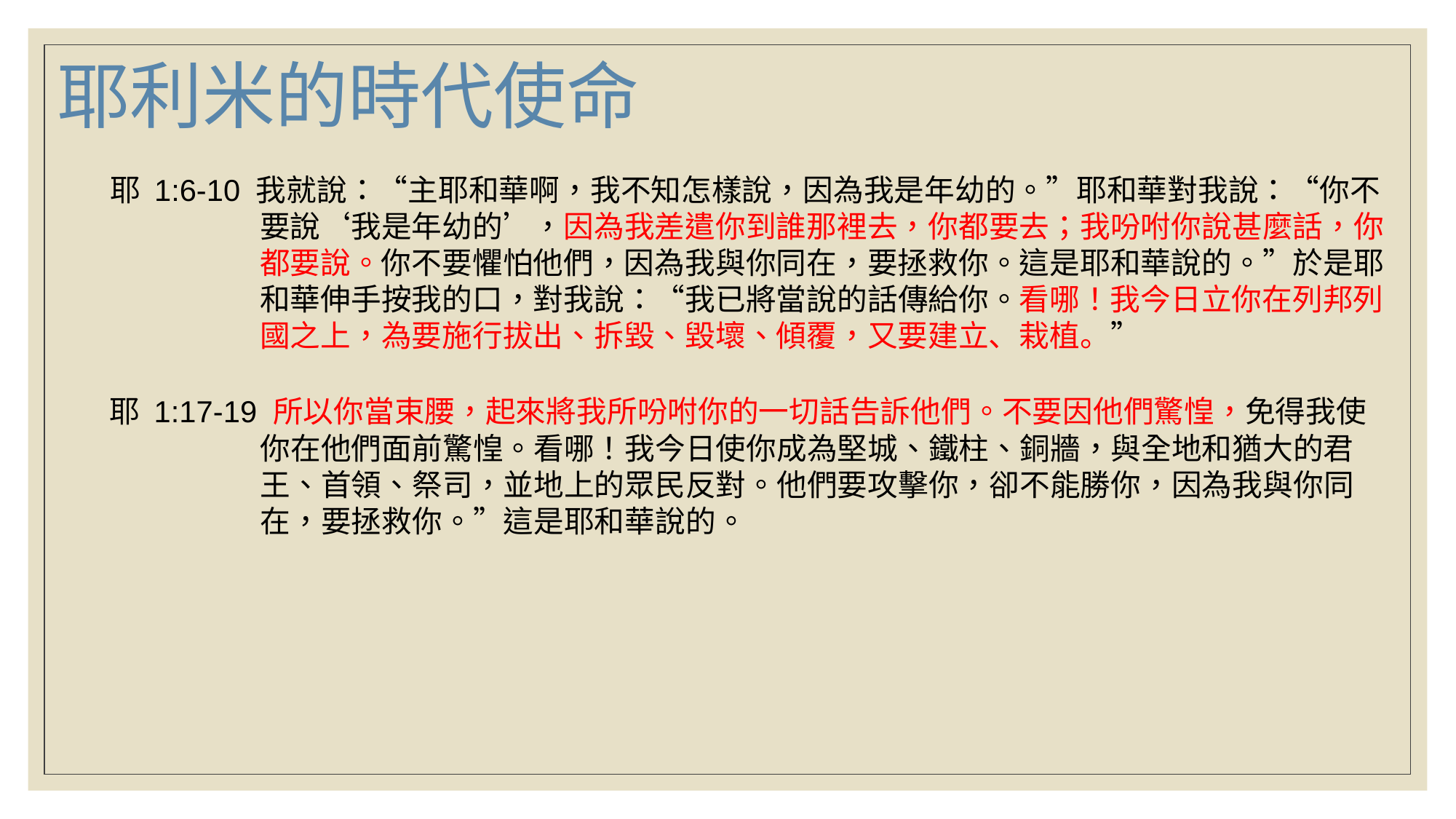

耶利米的時代使命
耶 1:6-10 我就說：“主耶和華啊，我不知怎樣說，因為我是年幼的。”耶和華對我說：“你不要說‘我是年幼的’，因為我差遣你到誰那裡去，你都要去；我吩咐你說甚麼話，你都要說。你不要懼怕他們，因為我與你同在，要拯救你。這是耶和華說的。”於是耶和華伸手按我的口，對我說：“我已將當說的話傳給你。看哪！我今日立你在列邦列國之上，為要施行拔出、拆毀、毀壞、傾覆，又要建立、栽植。”

耶 1:17-19 所以你當束腰，起來將我所吩咐你的一切話告訴他們。不要因他們驚惶，免得我使你在他們面前驚惶。看哪！我今日使你成為堅城、鐵柱、銅牆，與全地和猶大的君王、首領、祭司，並地上的眾民反對。他們要攻擊你，卻不能勝你，因為我與你同在，要拯救你。”這是耶和華說的。